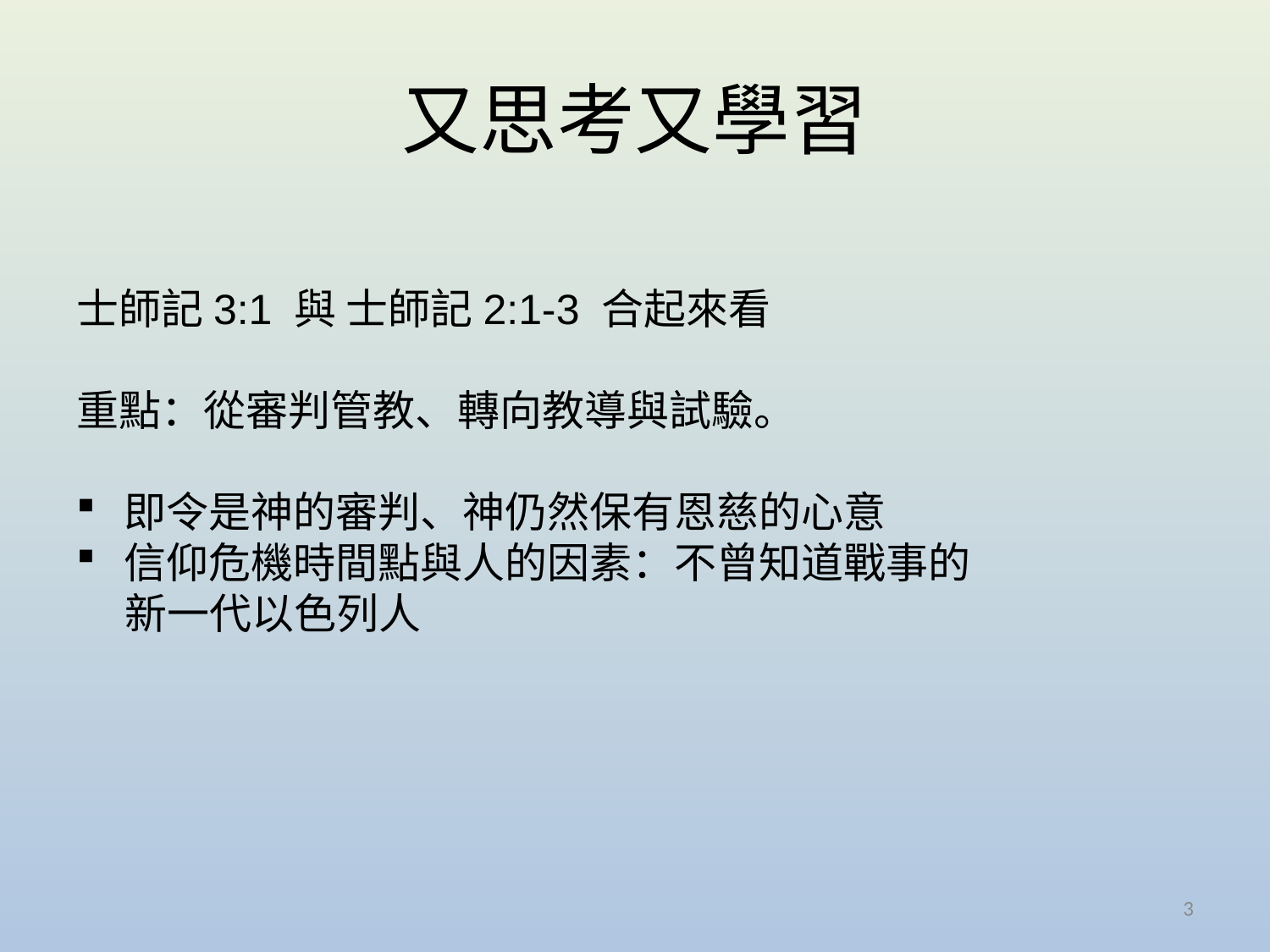

# 又思考又學習
士師記3:1 與 士師記2:1-3 合起來看
重點：從審判管教、轉向教導與試驗。
即令是神的審判、神仍然保有恩慈的心意
信仰危機時間點與人的因素：不曾知道戰事的
    新一代以色列人

3